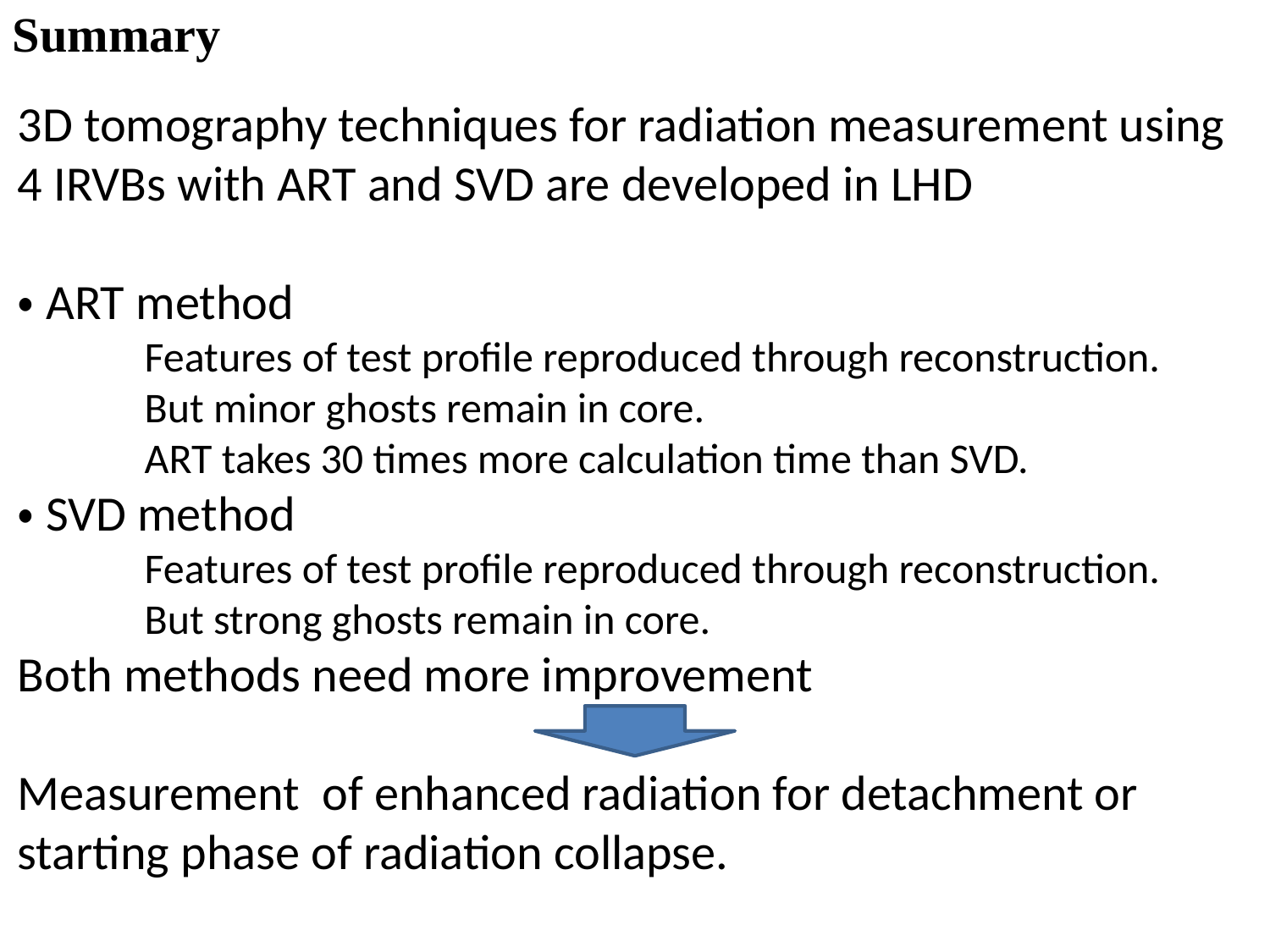

Summary
3D tomography techniques for radiation measurement using 4 IRVBs with ART and SVD are developed in LHD

・ART method
	Features of test profile reproduced through reconstruction.
	But minor ghosts remain in core.
	ART takes 30 times more calculation time than SVD.
・SVD method
	Features of test profile reproduced through reconstruction.
	But strong ghosts remain in core.
Both methods need more improvement

Measurement  of enhanced radiation for detachment or starting phase of radiation collapse.